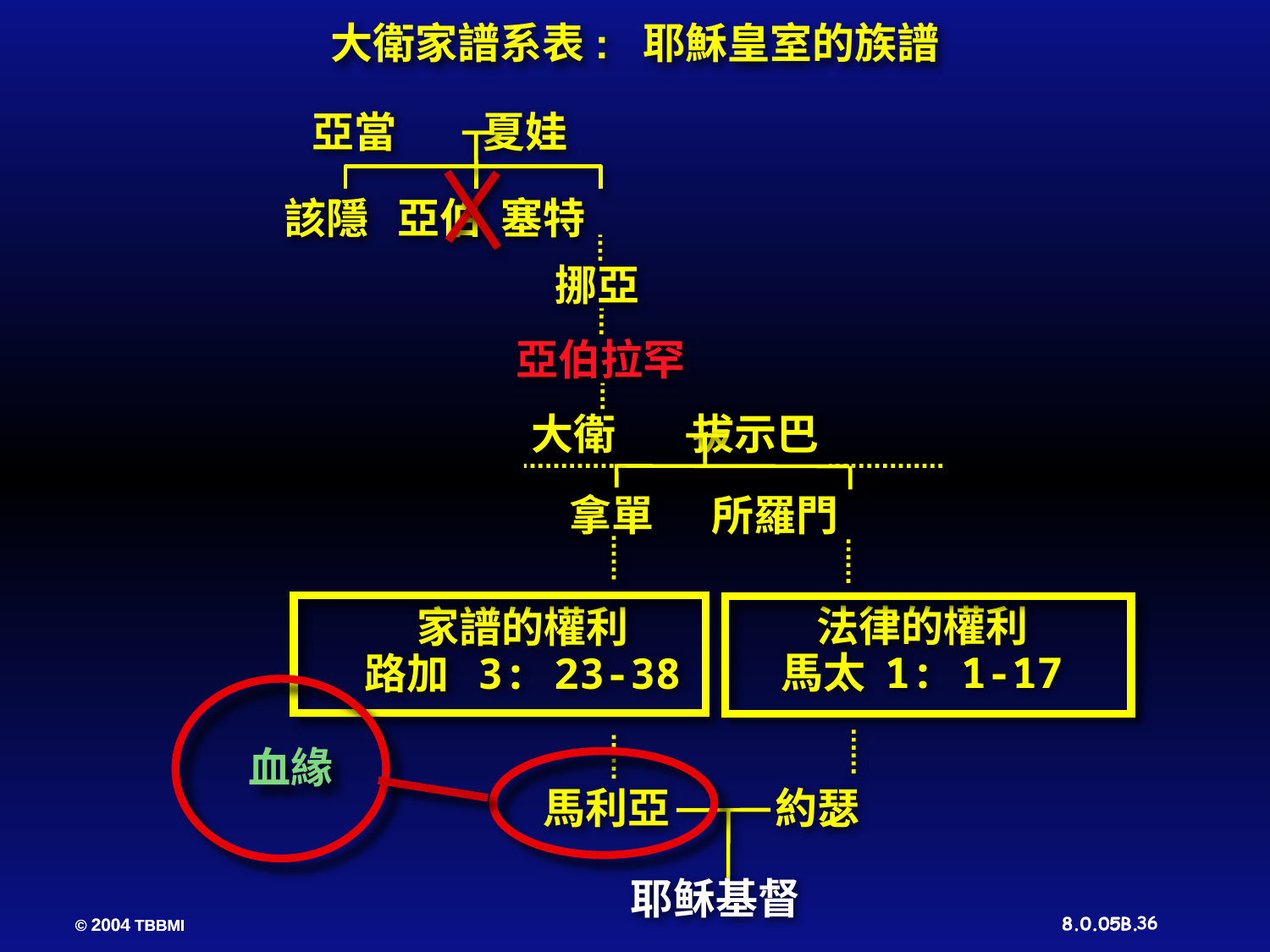

大衛家譜系表:  耶穌皇室的族譜

亞當         夏娃

該隱   亞伯  塞特

 挪亞

  亞伯拉罕

大衛        拔示巴

     拿單      所羅門

法律的權利
馬太 1: 1-17
家譜的權利
路加  3: 23-38

   血緣
馬利亞           約瑟

       耶稣基督

36